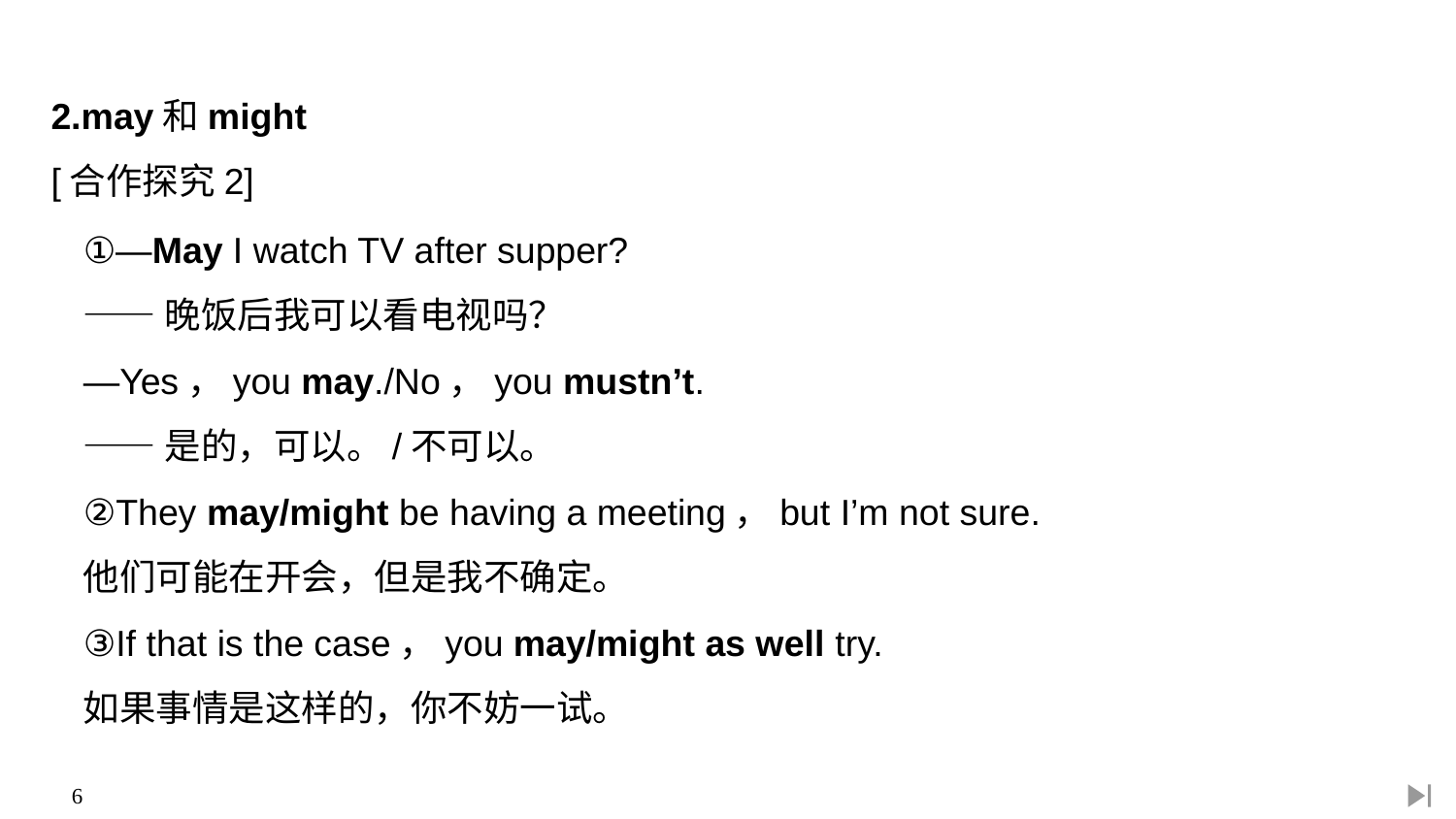

2.may和might
[合作探究2]
①—May I watch TV after supper?
——晚饭后我可以看电视吗？
—Yes，you may./No，you mustn’t.
——是的，可以。/不可以。
②They may/might be having a meeting，but I’m not sure.
他们可能在开会，但是我不确定。
③If that is the case，you may/might as well try.
如果事情是这样的，你不妨一试。